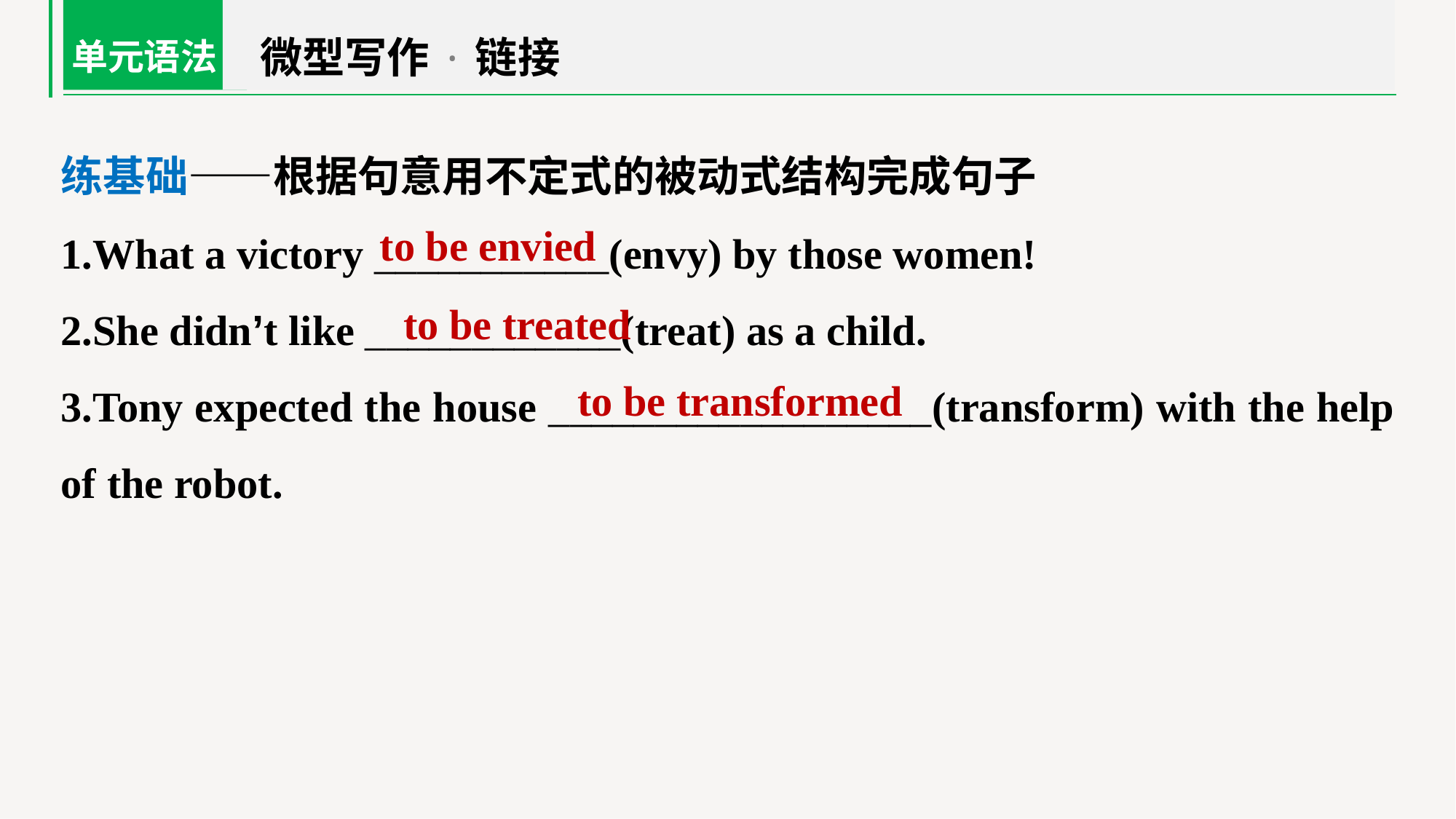

微型写作·链接
单元语法
练基础——根据句意用不定式的被动式结构完成句子
1.What a victory ___________(envy) by those women!
2.She didn’t like ____________(treat) as a child.
3.Tony expected the house __________________(transform) with the help of the robot.
to be envied
to be treated
to be transformed